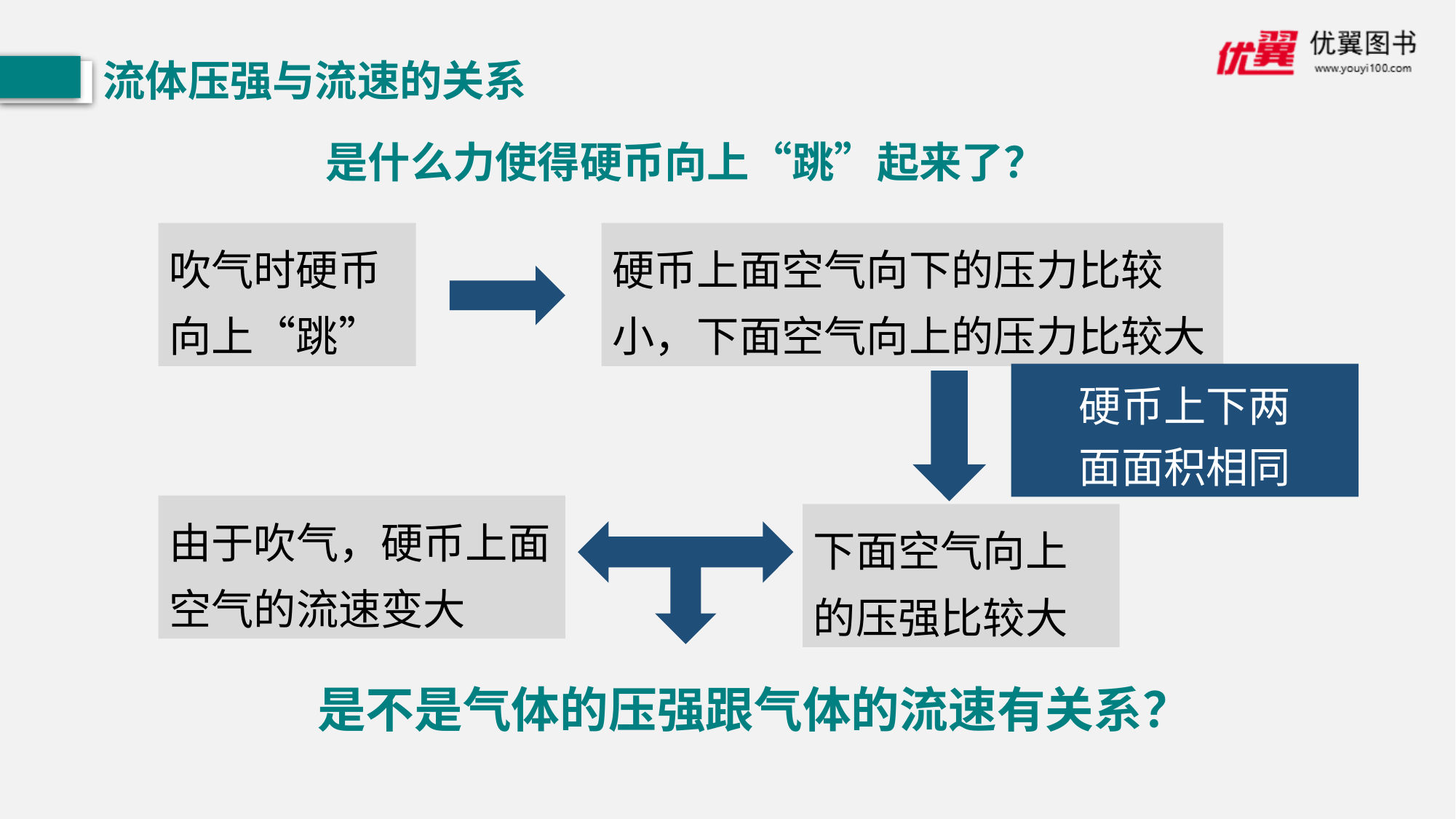

流体压强与流速的关系

是什么力使得硬币向上“跳”起来了？
吹气时硬币向上“跳”
硬币上面空气向下的压力比较小，下面空气向上的压力比较大

硬币上下两
面面积相同

由于吹气，硬币上面空气的流速变大
下面空气向上的压强比较大

是不是气体的压强跟气体的流速有关系？